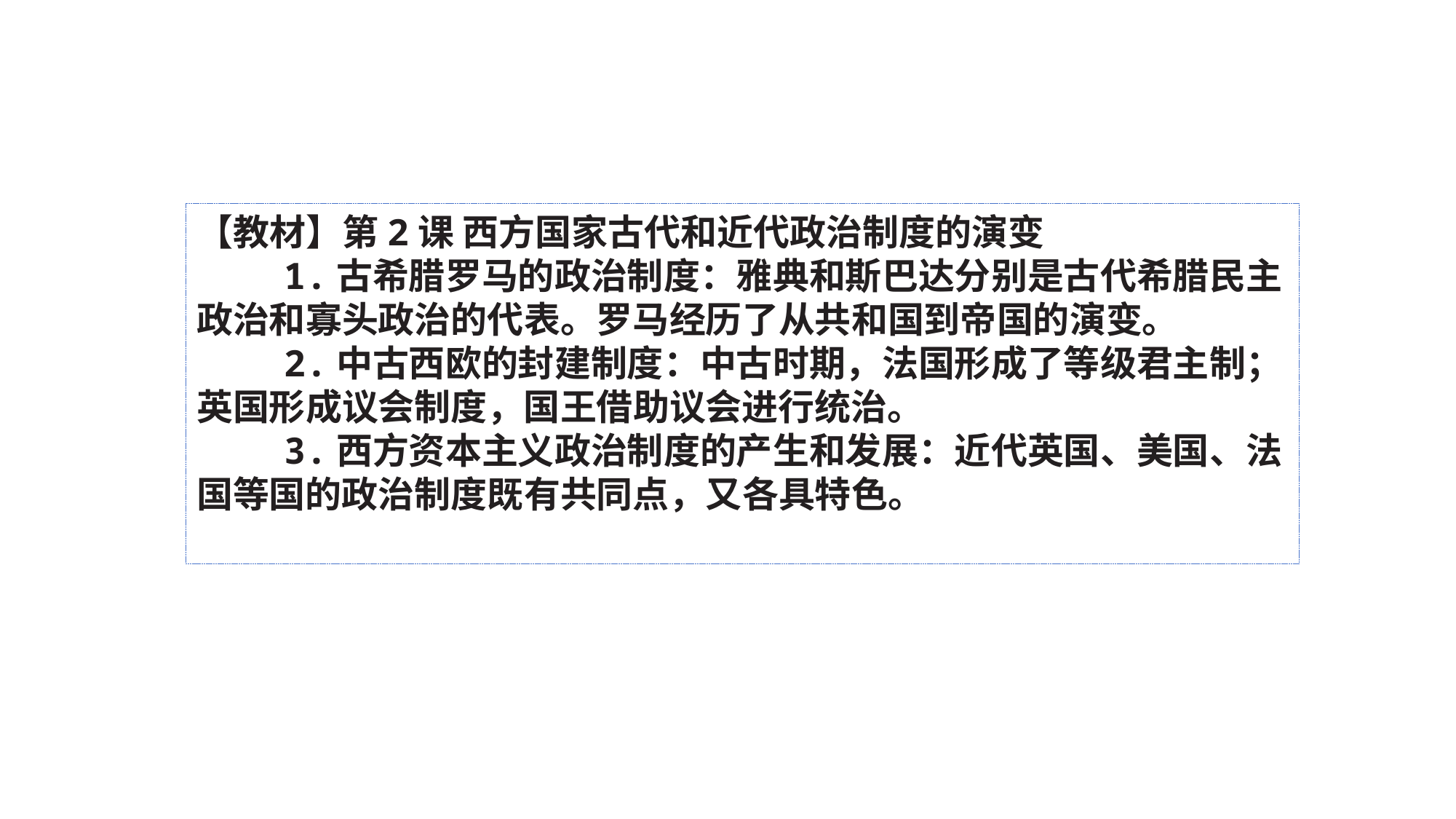

【教材】第2课 西方国家古代和近代政治制度的演变
    1.古希腊罗马的政治制度：雅典和斯巴达分别是古代希腊民主政治和寡头政治的代表。罗马经历了从共和国到帝国的演变。
    2.中古西欧的封建制度：中古时期，法国形成了等级君主制；英国形成议会制度，国王借助议会进行统治。
    3.西方资本主义政治制度的产生和发展：近代英国、美国、法国等国的政治制度既有共同点，又各具特色。